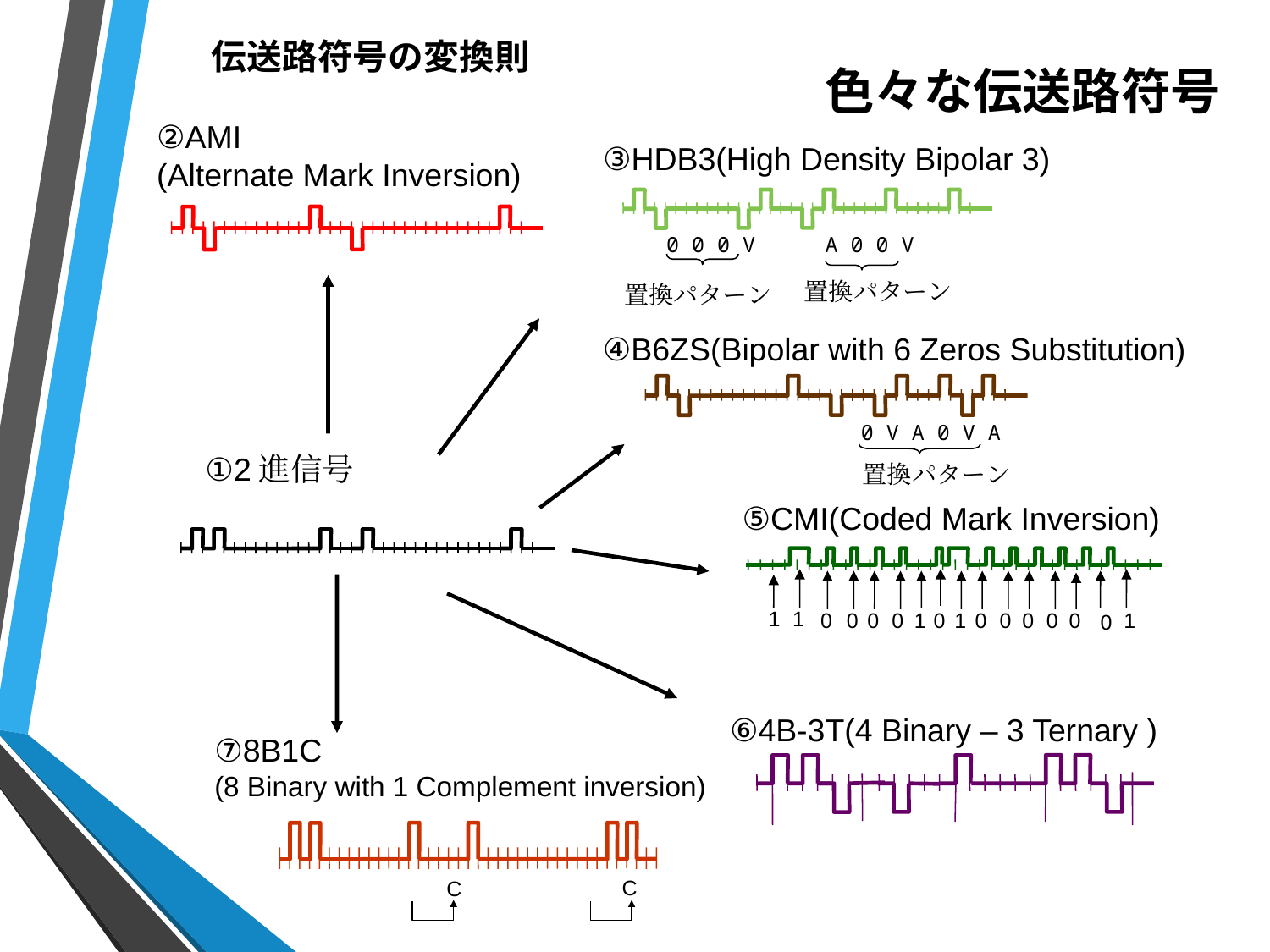

# 色々な伝送路符号
　伝送路符号の変換則
②AMI
(Alternate Mark Inversion)
③HDB3(High Density Bipolar 3)

0 0 0 V
A 0 0 V

置換パターン
置換パターン

④B6ZS(Bipolar with 6 Zeros Substitution)

0 V A 0 V A

①2進信号
置換パターン
⑤CMI(Coded Mark Inversion)

1
1
0
0
0
0
1
0
1
0
0
0
0
0
1
0
⑥4B-3T(4 Binary – 3 Ternary )
⑦8B1C
(8 Binary with 1 Complement inversion)

C
C